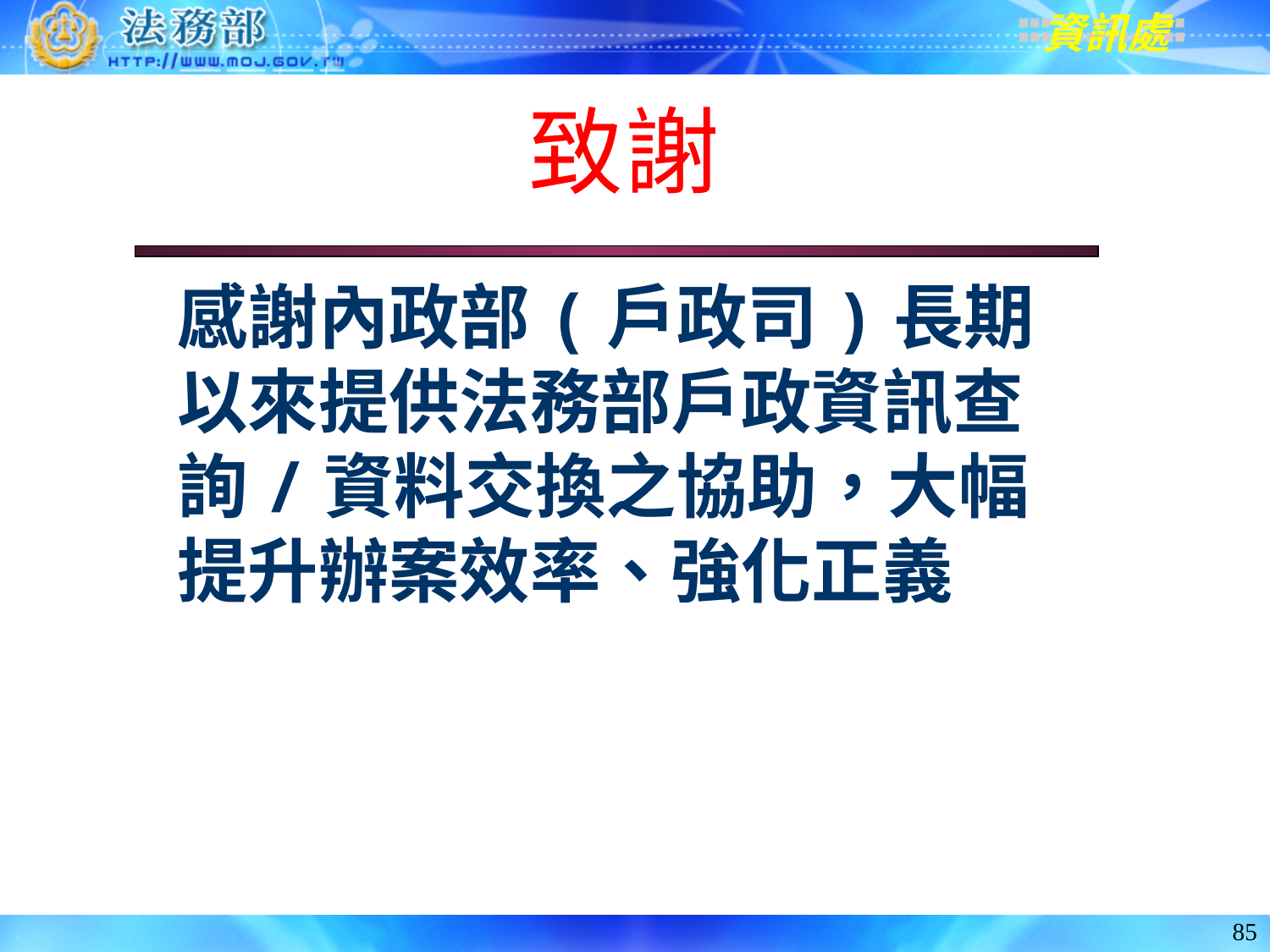

# 致謝

感謝內政部(戶政司)長期以來提供法務部戶政資訊查詢/資料交換之協助，大幅提升辦案效率、強化正義